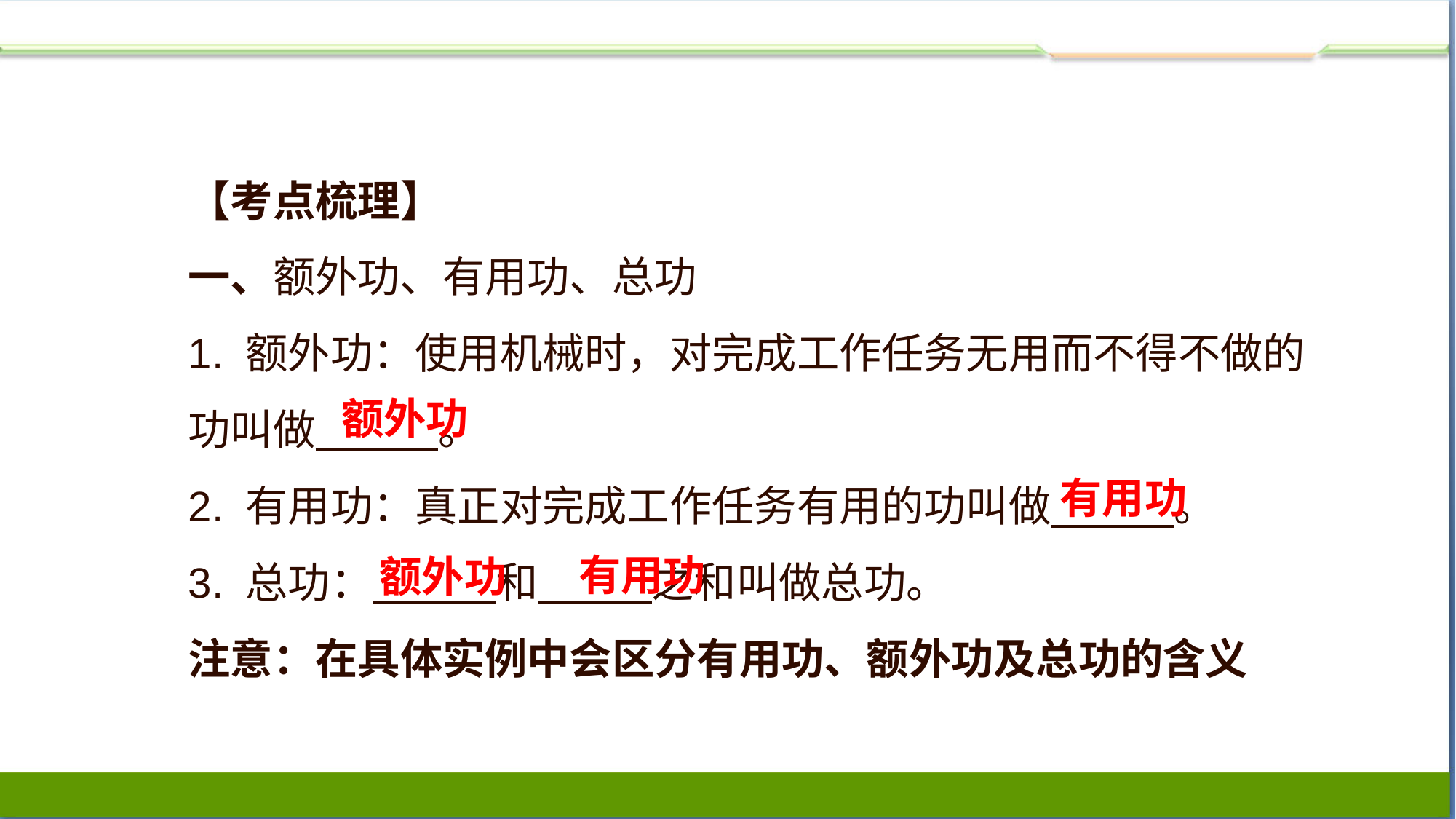

【考点梳理】
一、额外功、有用功、总功
1. 额外功：使用机械时，对完成工作任务无用而不得不做的功叫做             。
2. 有用功：真正对完成工作任务有用的功叫做             。
3. 总功：             和            之和叫做总功。
注意：在具体实例中会区分有用功、额外功及总功的含义
额外功
有用功
有用功
额外功